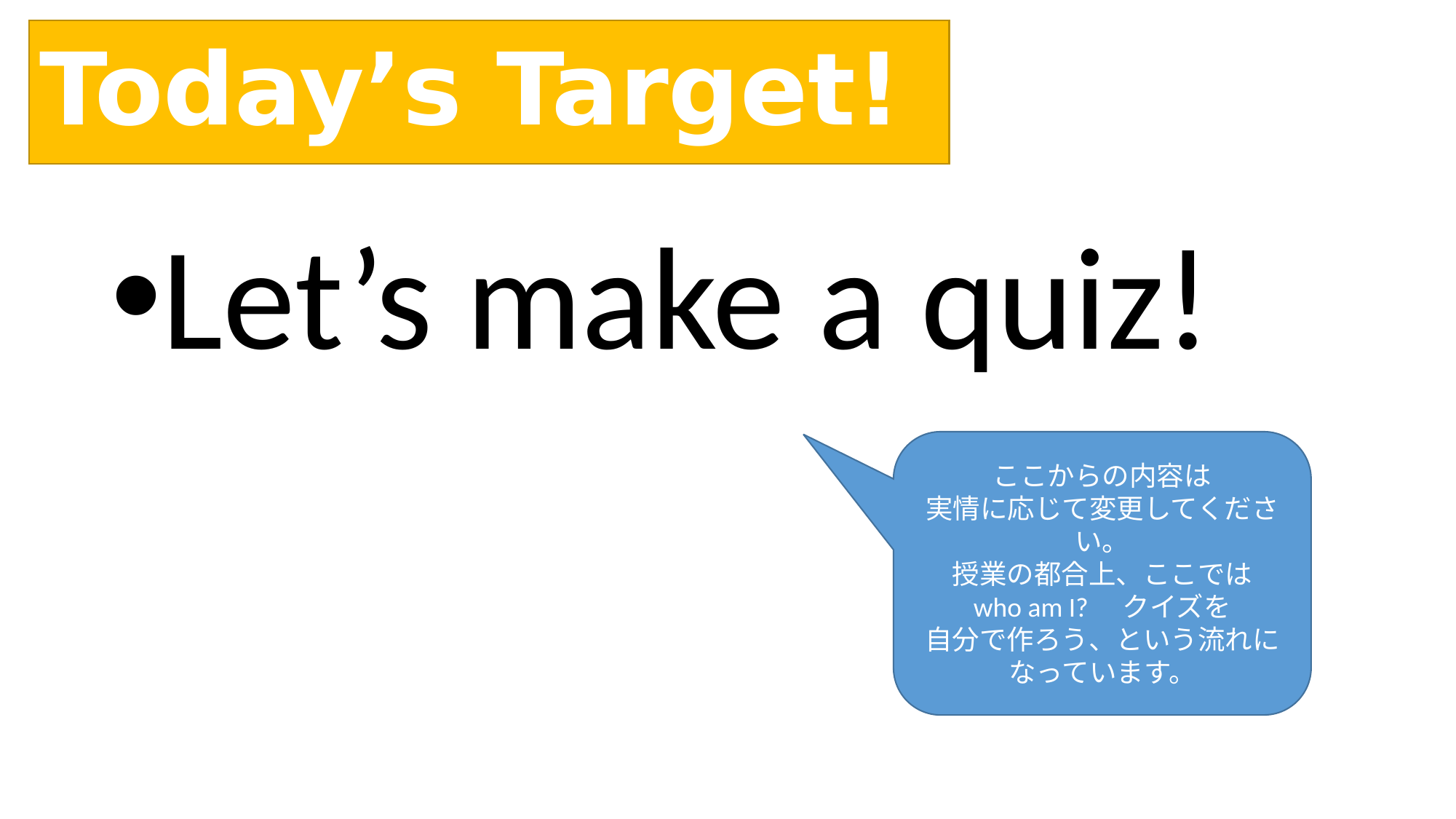

# Today’s Target!
Let’s make a quiz!
ここからの内容は
実情に応じて変更してください。
授業の都合上、ここでは
who am I?　クイズを
自分で作ろう、という流れに
なっています。